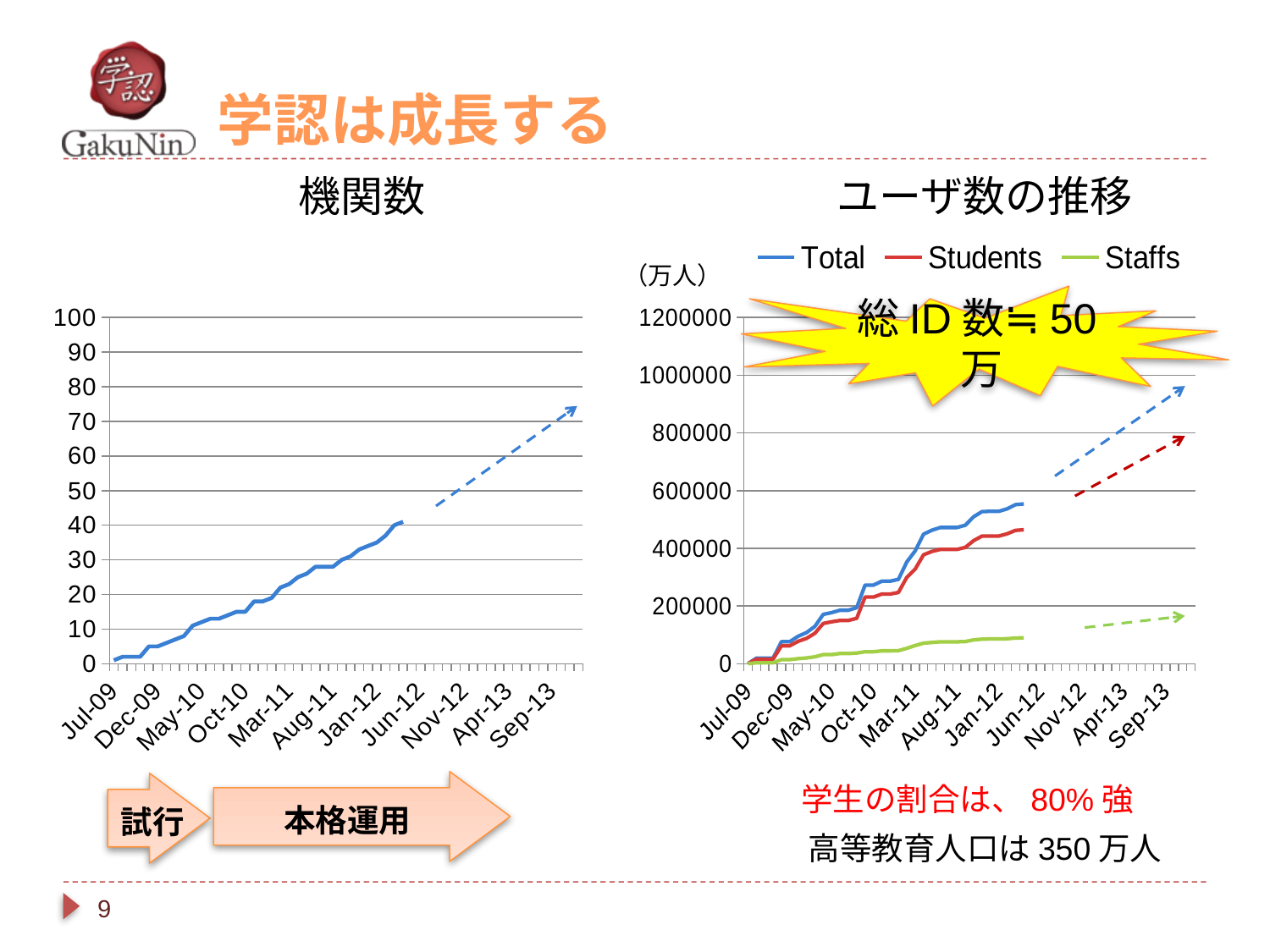

# 学認は成長する
機関数
ユーザ数の推移

### Chart

| Category | Number of IdPs |
|---|---|
| 39995 | 1.0 |
| 40026 | 2.0 |
| 40057 | 2.0 |
| 40087 | 2.0 |
| 40118 | 5.0 |
| 40148 | 5.0 |
| 40179 | 6.0 |
| 40210 | 7.0 |
| 40238 | 8.0 |
| 40269 | 11.0 |
| 40299 | 12.0 |
| 40330 | 13.0 |
| 40360 | 13.0 |
| 40391 | 14.0 |
| 40422 | 15.0 |
| 40452 | 15.0 |
| 40483 | 18.0 |
| 40513 | 18.0 |
| 40544 | 19.0 |
| 40575 | 22.0 |
| 40603 | 23.0 |
| 40634 | 25.0 |
| 40664 | 26.0 |
| 40695 | 28.0 |
| 40725 | 28.0 |
| 40756 | 28.0 |
| 40787 | 30.0 |
| 40817 | 31.0 |
| 40848 | 33.0 |
| 40878 | 34.0 |
| 40909 | 35.0 |
| 40940 | 37.0 |
| 40969 | 40.0 |
| 41000 | 41.0 |
| 41030 | None |
| 41061 | None |
| 41091 | None |
| 41122 | None |
| 41153 | None |
| 41183 | None |
| 41214 | None |
| 41244 | None |
| 41275 | None |
| 41306 | None |
| 41334 | None |
| 41365 | None |
| 41395 | None |
| 41426 | None |
| 41456 | None |
| 41487 | None |
| 41518 | None |
| 41548 | None |
| 41579 | None |
| 41609 | 90.0 |

### Chart

| Category | Total | Students | Staffs |
|---|---|---|---|
| 39995 | 250.0 | 50.0 | 200.0 |
| 40026 | 19231.0 | 15851.0 | 3380.0 |
| 40057 | 19231.0 | 15851.0 | 3380.0 |
| 40087 | 19231.0 | 15851.0 | 3380.0 |
| 40118 | 76431.0 | 62196.0 | 14235.0 |
| 40148 | 76431.0 | 62196.0 | 14235.0 |
| 40179 | 95139.0 | 77604.0 | 17535.0 |
| 40210 | 107939.0 | 87904.0 | 20035.0 |
| 40238 | 129523.0 | 105488.0 | 24035.0 |
| 40269 | 171034.0 | 139488.0 | 31546.0 |
| 40299 | 176984.0 | 145438.0 | 31546.0 |
| 40330 | 185284.0 | 149938.0 | 35346.0 |
| 40360 | 185284.0 | 149938.0 | 35346.0 |
| 40391 | 194284.0 | 157238.0 | 37046.0 |
| 40422 | 272254.0 | 230838.0 | 41416.0 |
| 40452 | 272254.0 | 230838.0 | 41416.0 |
| 40483 | 285945.0 | 241288.0 | 44657.0 |
| 40513 | 285945.0 | 241288.0 | 44657.0 |
| 40544 | 292345.0 | 247088.0 | 45257.0 |
| 40575 | 352604.0 | 299247.0 | 53357.0 |
| 40603 | 391100.0 | 328043.0 | 63057.0 |
| 40634 | 448869.0 | 377528.0 | 71341.0 |
| 40664 | 462683.0 | 388974.0 | 73709.0 |
| 40695 | 471875.0 | 396022.0 | 75853.0 |
| 40725 | 471875.0 | 396022.0 | 75853.0 |
| 40756 | 471875.0 | 396022.0 | 75853.0 |
| 40787 | 479951.0 | 403094.0 | 76857.0 |
| 40817 | 509496.0 | 426796.0 | 82700.0 |
| 40848 | 527435.0 | 442301.0 | 85134.0 |
| 40878 | 528233.0 | 442301.0 | 85932.0 |
| 40909 | 528233.0 | 442301.0 | 85932.0 |
| 40940 | 536768.0 | 450205.0 | 86563.0 |
| 40969 | 551339.0 | 462162.0 | 89177.0 |
| 41000 | 553839.0 | 464212.0 | 89627.0 |
| 41030 | None | None | None |
| 41061 | None | None | None |
| 41091 | None | None | None |
| 41122 | None | None | None |
| 41153 | None | None | None |
| 41183 | None | None | None |
| 41214 | None | None | None |
| 41244 | None | None | None |
| 41275 | None | None | None |
| 41306 | None | None | None |
| 41334 | None | None | None |
| 41365 | None | None | None |
| 41395 | None | None | None |
| 41426 | None | None | None |
| 41456 | None | None | None |
| 41487 | None | None | None |
| 41518 | None | None | None |
| 41548 | None | None | None |
| 41579 | None | None | None |
| 41609 | 1000000.0 | None | None |
（万人）
総ID数≒50万

学生の割合は、80%強
本格運用
試行
高等教育人口は350万人
9